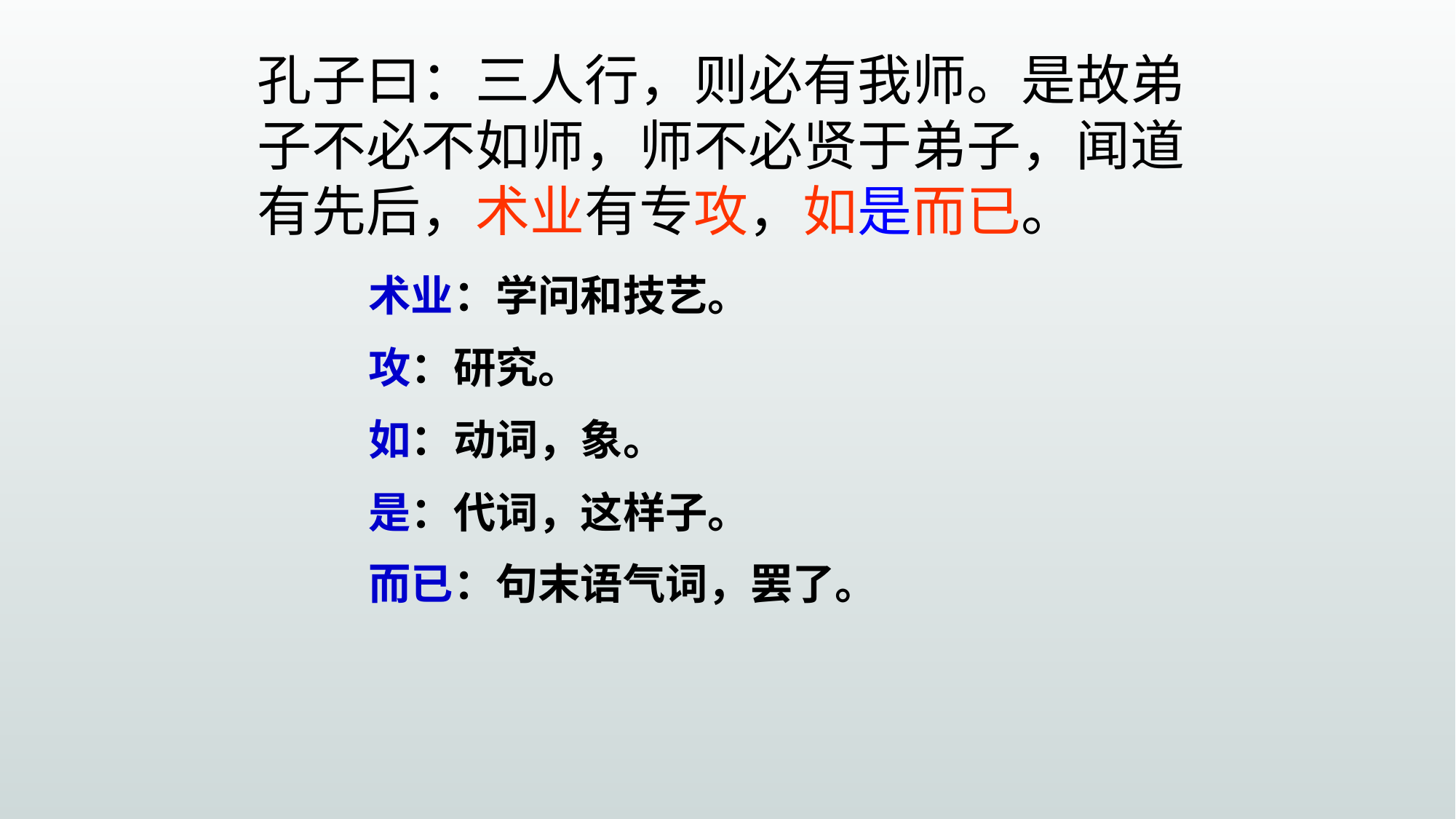

孔子曰：三人行，则必有我师。是故弟子不必不如师，师不必贤于弟子，闻道有先后，术业有专攻，如是而已。
术业：学问和技艺。
攻：研究。
如：动词，象。
是：代词，这样子。
而已：句末语气词，罢了。